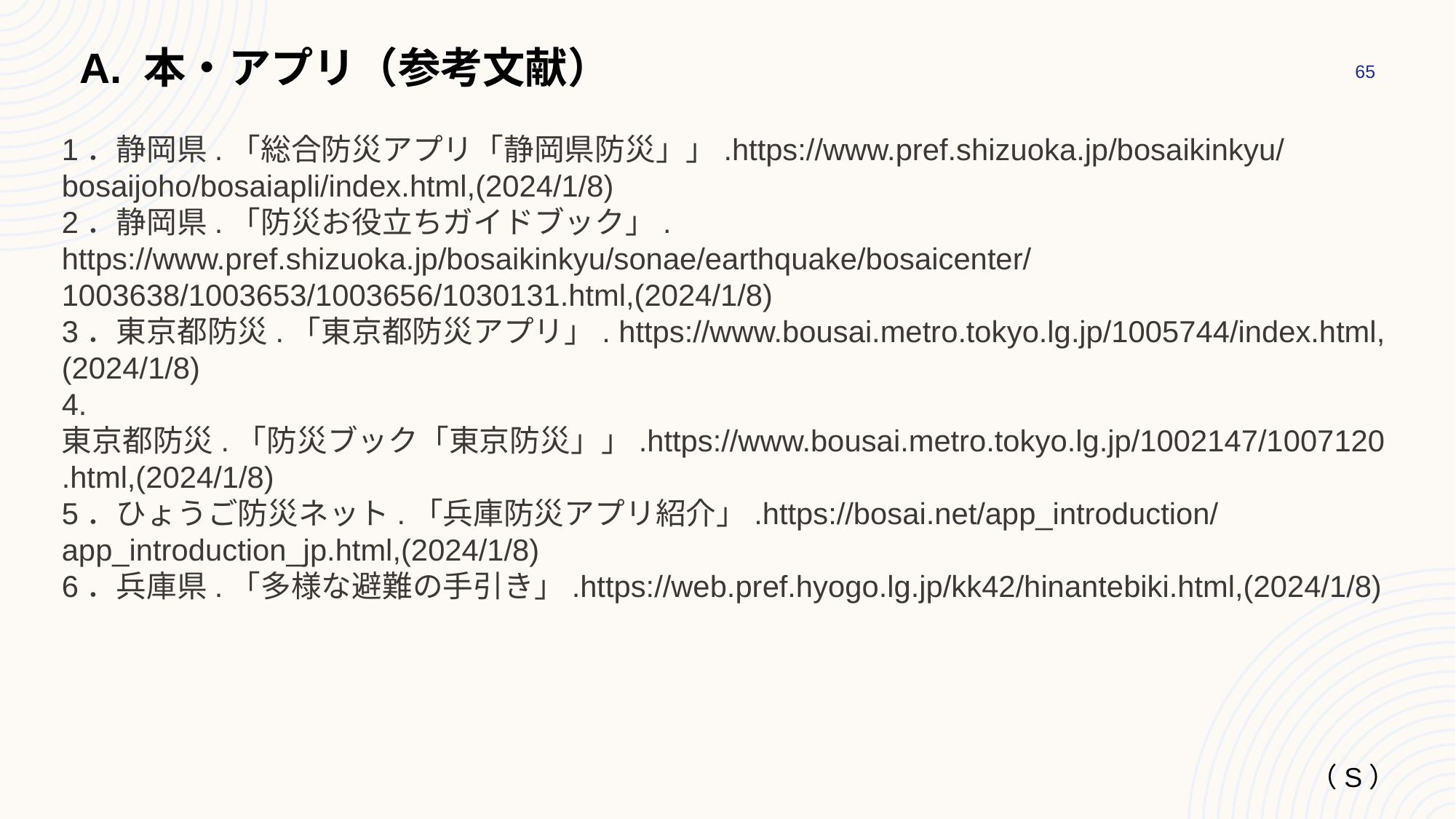

A. 本・アプリ（参考文献）
65
1．静岡県.「総合防災アプリ「静岡県防災」」.https://www.pref.shizuoka.jp/bosaikinkyu/bosaijoho/bosaiapli/index.html,(2024/1/8)
2．静岡県.「防災お役立ちガイドブック」. https://www.pref.shizuoka.jp/bosaikinkyu/sonae/earthquake/bosaicenter/1003638/1003653/1003656/1030131.html,(2024/1/8)
3．東京都防災.「東京都防災アプリ」. https://www.bousai.metro.tokyo.lg.jp/1005744/index.html,(2024/1/8)
4. 東京都防災.「防災ブック「東京防災」」.https://www.bousai.metro.tokyo.lg.jp/1002147/1007120.html,(2024/1/8)
5．ひょうご防災ネット.「兵庫防災アプリ紹介」.https://bosai.net/app_introduction/app_introduction_jp.html,(2024/1/8)
6．兵庫県.「多様な避難の手引き」.https://web.pref.hyogo.lg.jp/kk42/hinantebiki.html,(2024/1/8)
（S）